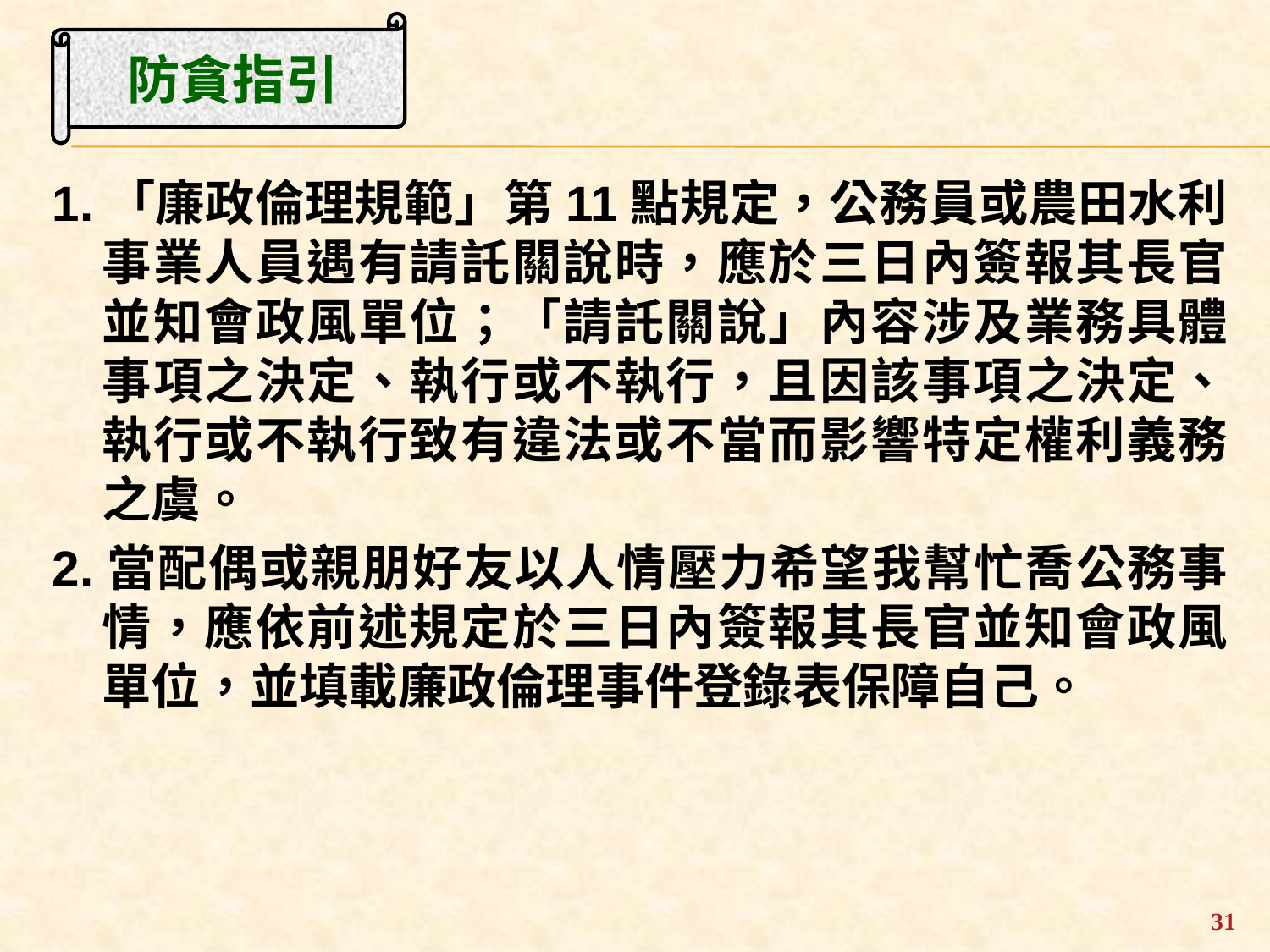

防貪指引
1.「廉政倫理規範」第11點規定，公務員或農田水利事業人員遇有請託關說時，應於三日內簽報其長官並知會政風單位；「請託關說」內容涉及業務具體事項之決定、執行或不執行，且因該事項之決定、執行或不執行致有違法或不當而影響特定權利義務之虞。
2.當配偶或親朋好友以人情壓力希望我幫忙喬公務事情，應依前述規定於三日內簽報其長官並知會政風單位，並填載廉政倫理事件登錄表保障自己。
31